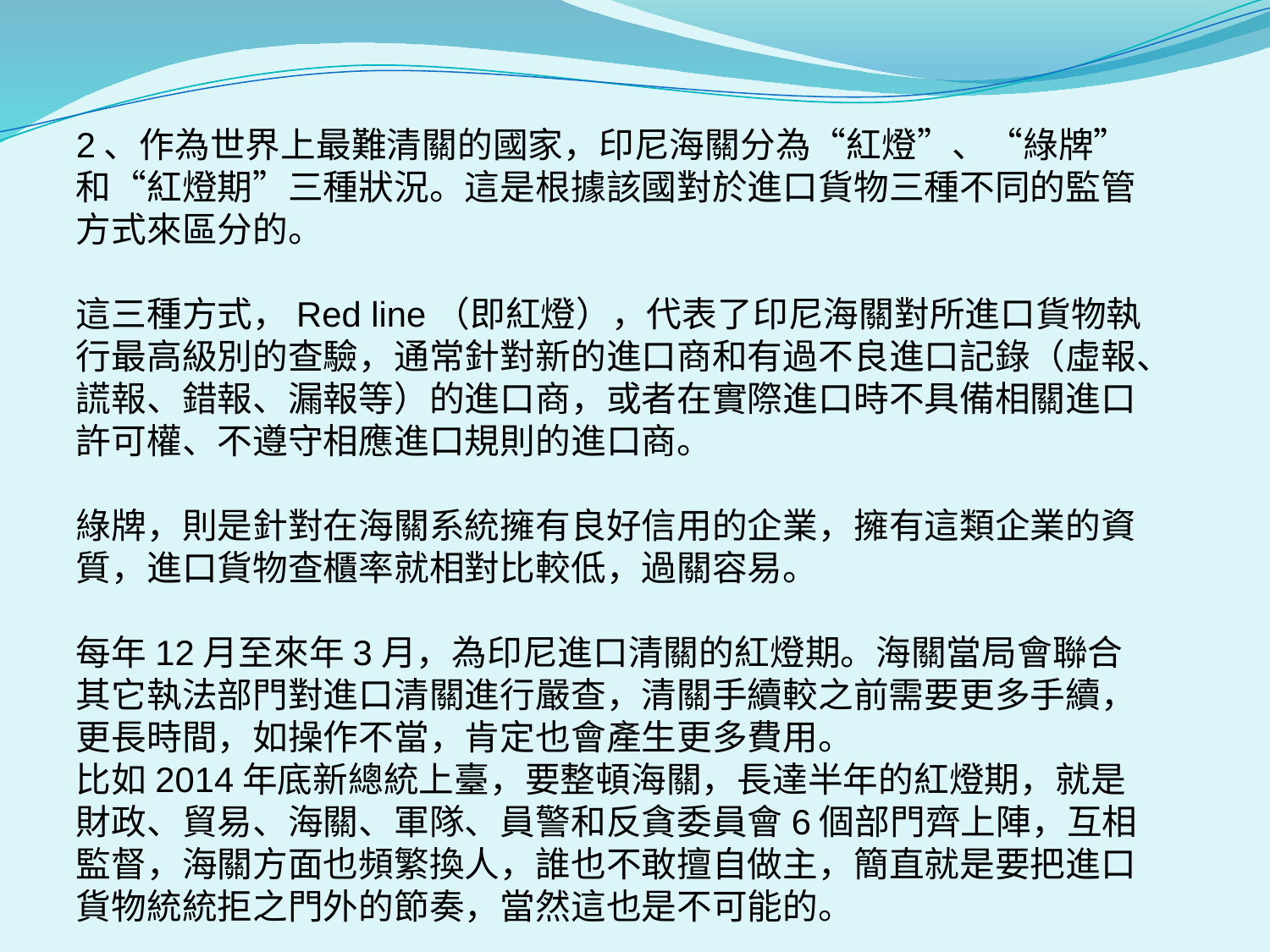

2、作為世界上最難清關的國家，印尼海關分為“紅燈”、“綠牌”和“紅燈期”三種狀況。這是根據該國對於進口貨物三種不同的監管方式來區分的。
這三種方式，Red line（即紅燈），代表了印尼海關對所進口貨物執行最高級別的查驗，通常針對新的進口商和有過不良進口記錄（虛報、謊報、錯報、漏報等）的進口商，或者在實際進口時不具備相關進口許可權、不遵守相應進口規則的進口商。
綠牌，則是針對在海關系統擁有良好信用的企業，擁有這類企業的資質，進口貨物查櫃率就相對比較低，過關容易。
每年12月至來年3月，為印尼進口清關的紅燈期。海關當局會聯合其它執法部門對進口清關進行嚴查，清關手續較之前需要更多手續，更長時間，如操作不當，肯定也會產生更多費用。
比如2014年底新總統上臺，要整頓海關，長達半年的紅燈期，就是財政、貿易、海關、軍隊、員警和反貪委員會6個部門齊上陣，互相監督，海關方面也頻繁換人，誰也不敢擅自做主，簡直就是要把進口貨物統統拒之門外的節奏，當然這也是不可能的。